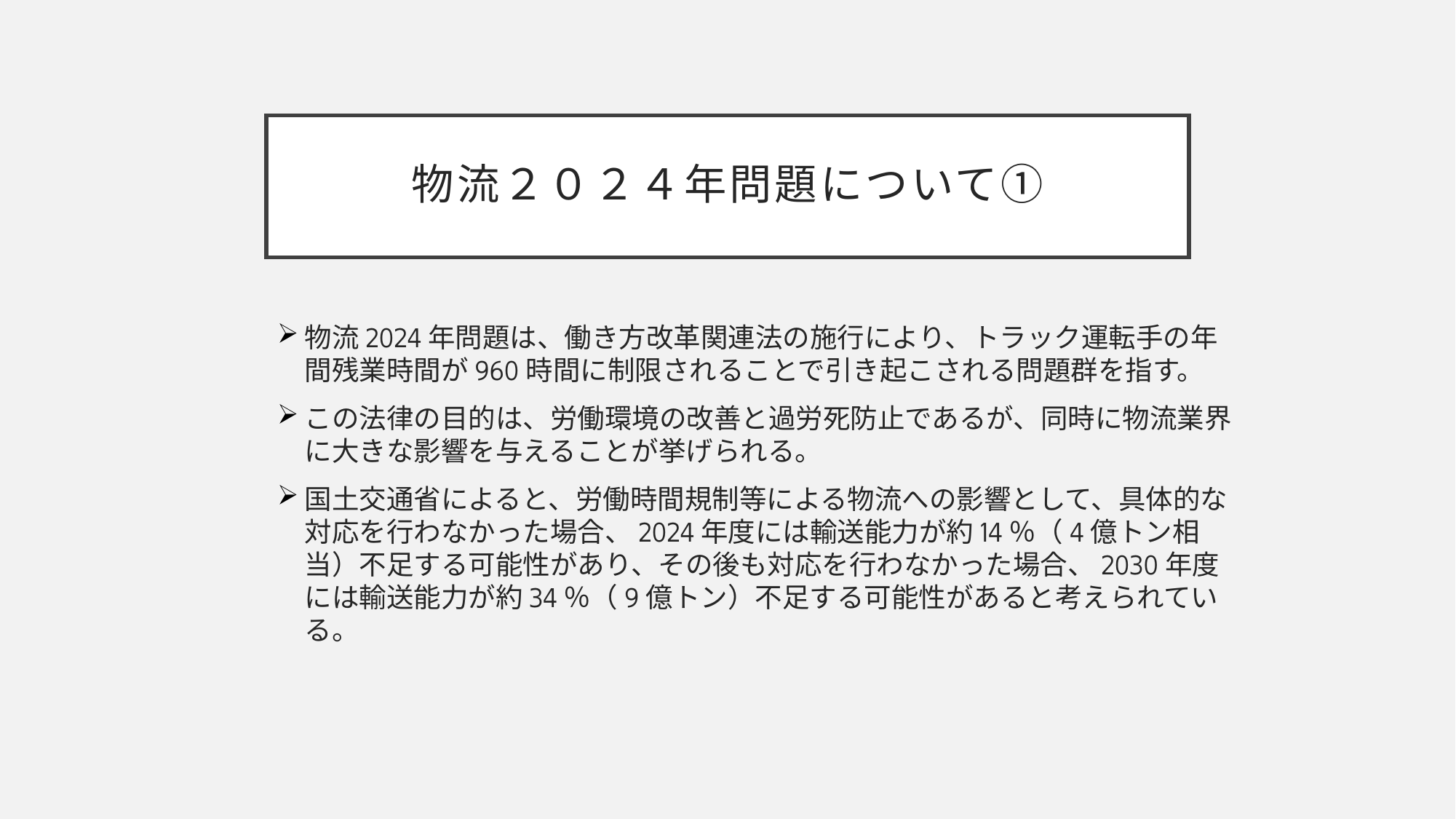

# 物流２０２４年問題について①
物流2024年問題は、働き方改革関連法の施行により、トラック運転手の年間残業時間が960時間に制限されることで引き起こされる問題群を指す。
この法律の目的は、労働環境の改善と過労死防止であるが、同時に物流業界に大きな影響を与えることが挙げられる。
国土交通省によると、労働時間規制等による物流への影響として、具体的な対応を行わなかった場合、2024年度には輸送能力が約14％（4億トン相当）不足する可能性があり、その後も対応を行わなかった場合、2030年度には輸送能力が約34％（9億トン）不足する可能性があると考えられている。